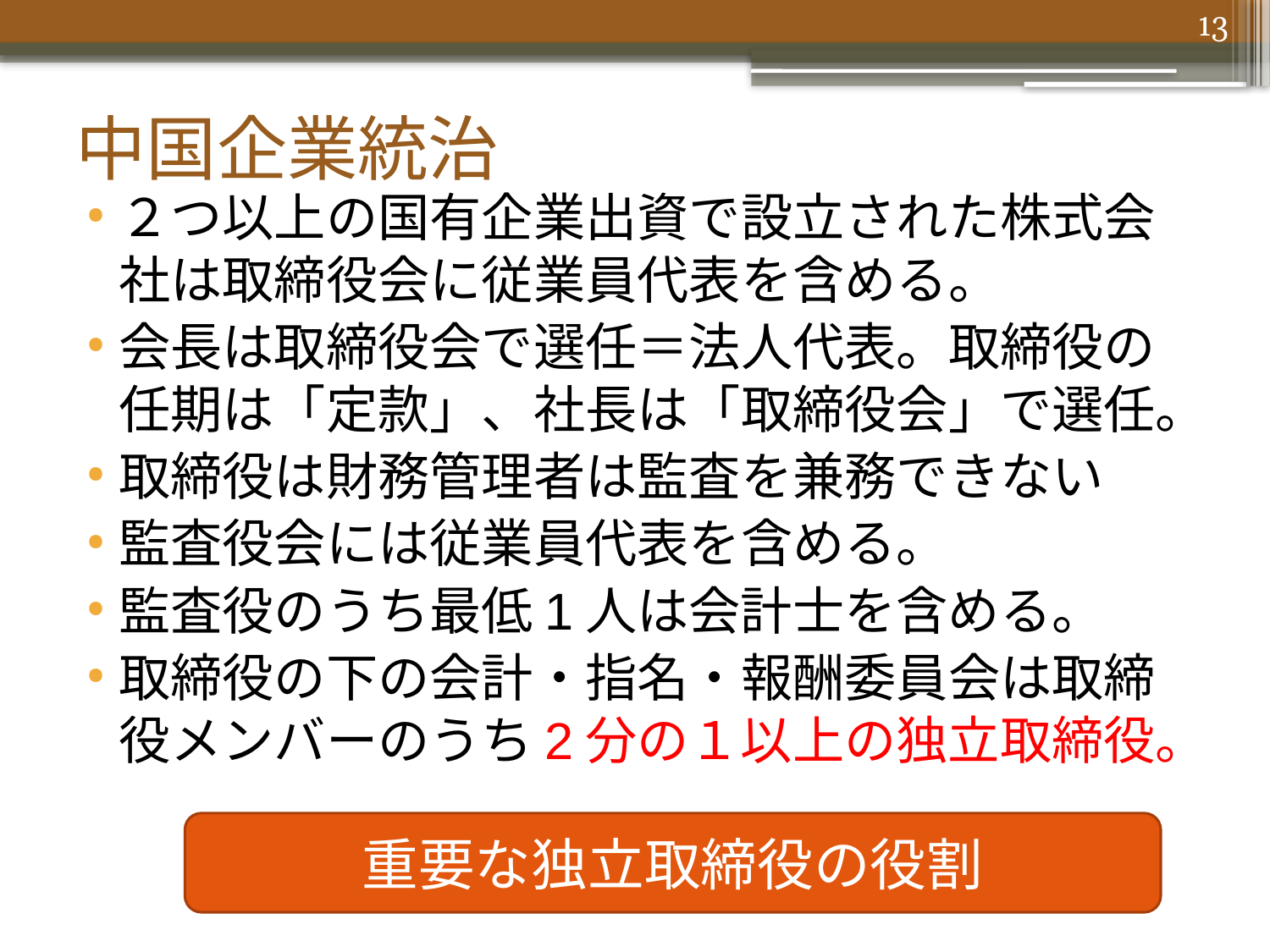

13
# 中国企業統治
２つ以上の国有企業出資で設立された株式会社は取締役会に従業員代表を含める。
会長は取締役会で選任＝法人代表。取締役の任期は「定款」、社長は「取締役会」で選任。
取締役は財務管理者は監査を兼務できない
監査役会には従業員代表を含める。
監査役のうち最低1人は会計士を含める。
取締役の下の会計・指名・報酬委員会は取締役メンバーのうち2分の１以上の独立取締役。

重要な独立取締役の役割